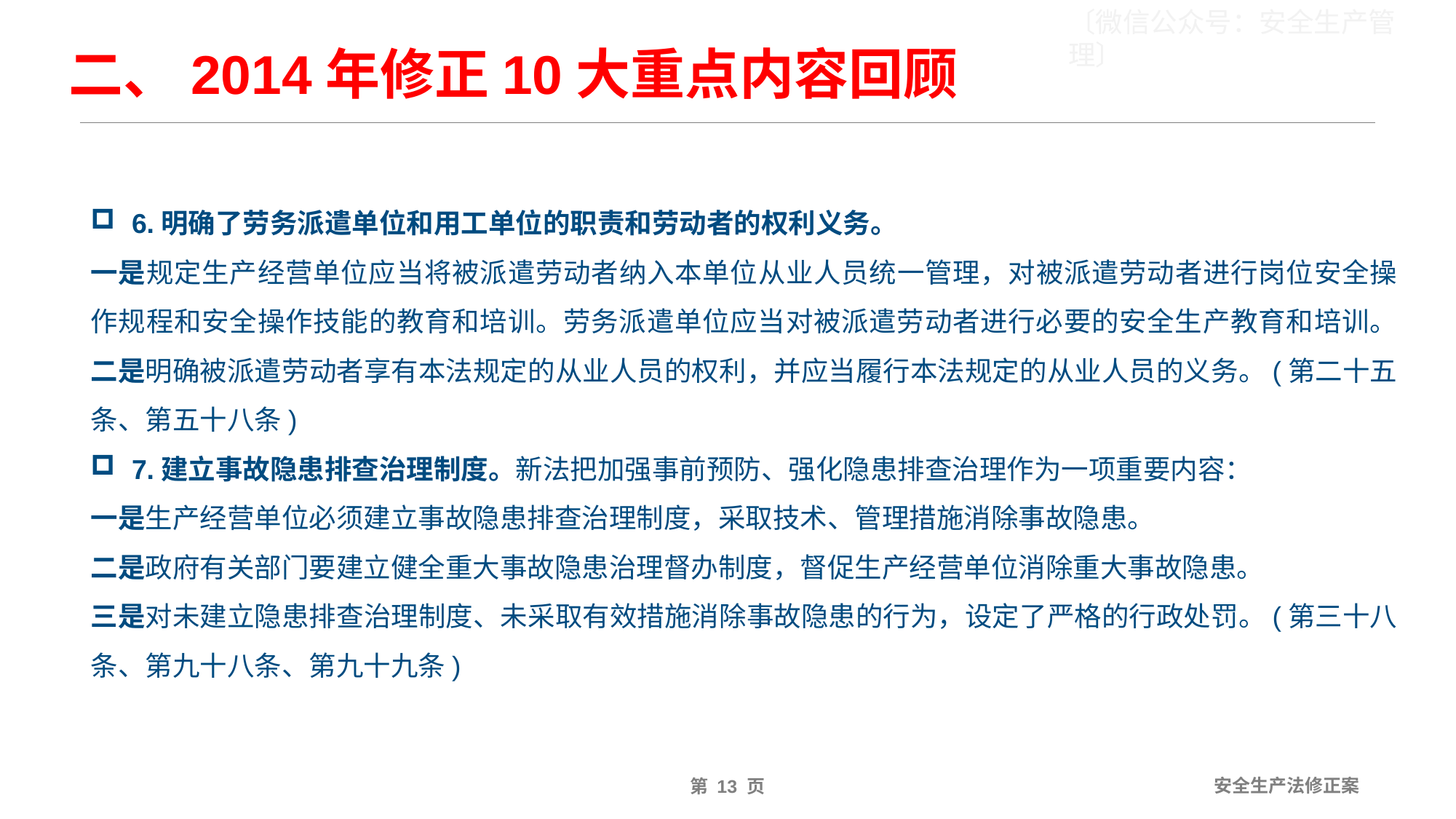

二、2014年修正10大重点内容回顾
6.明确了劳务派遣单位和用工单位的职责和劳动者的权利义务。
一是规定生产经营单位应当将被派遣劳动者纳入本单位从业人员统一管理，对被派遣劳动者进行岗位安全操作规程和安全操作技能的教育和培训。劳务派遣单位应当对被派遣劳动者进行必要的安全生产教育和培训。二是明确被派遣劳动者享有本法规定的从业人员的权利，并应当履行本法规定的从业人员的义务。(第二十五条、第五十八条)
7.建立事故隐患排查治理制度。新法把加强事前预防、强化隐患排查治理作为一项重要内容：
一是生产经营单位必须建立事故隐患排查治理制度，采取技术、管理措施消除事故隐患。
二是政府有关部门要建立健全重大事故隐患治理督办制度，督促生产经营单位消除重大事故隐患。
三是对未建立隐患排查治理制度、未采取有效措施消除事故隐患的行为，设定了严格的行政处罚。(第三十八条、第九十八条、第九十九条)